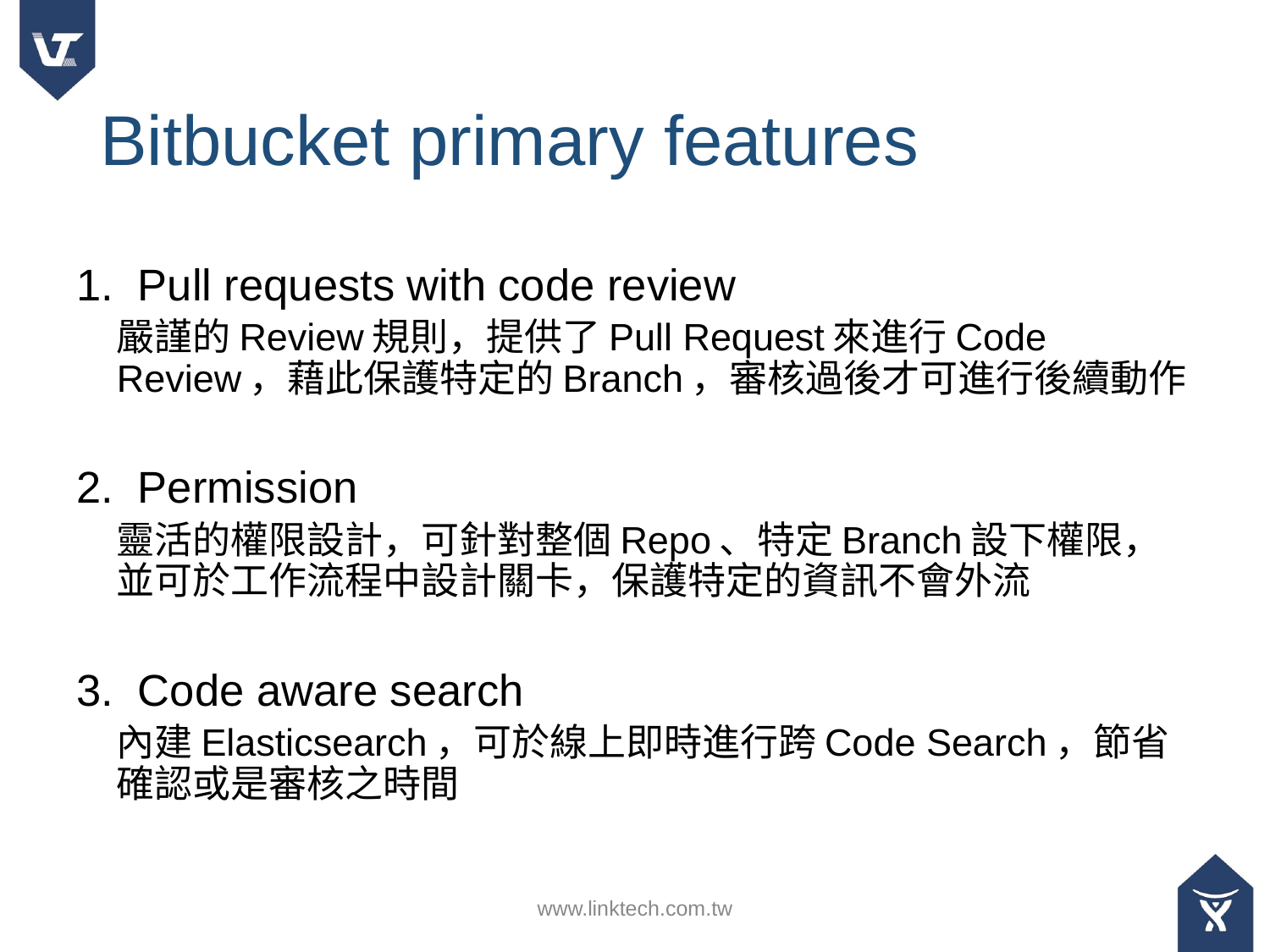

# Bitbucket primary features
Pull requests with code review
嚴謹的Review規則，提供了Pull Request來進行Code Review，藉此保護特定的Branch，審核過後才可進行後續動作

Permission
靈活的權限設計，可針對整個Repo、特定Branch設下權限，並可於工作流程中設計關卡，保護特定的資訊不會外流

Code aware search
內建Elasticsearch，可於線上即時進行跨Code Search，節省確認或是審核之時間
www.linktech.com.tw